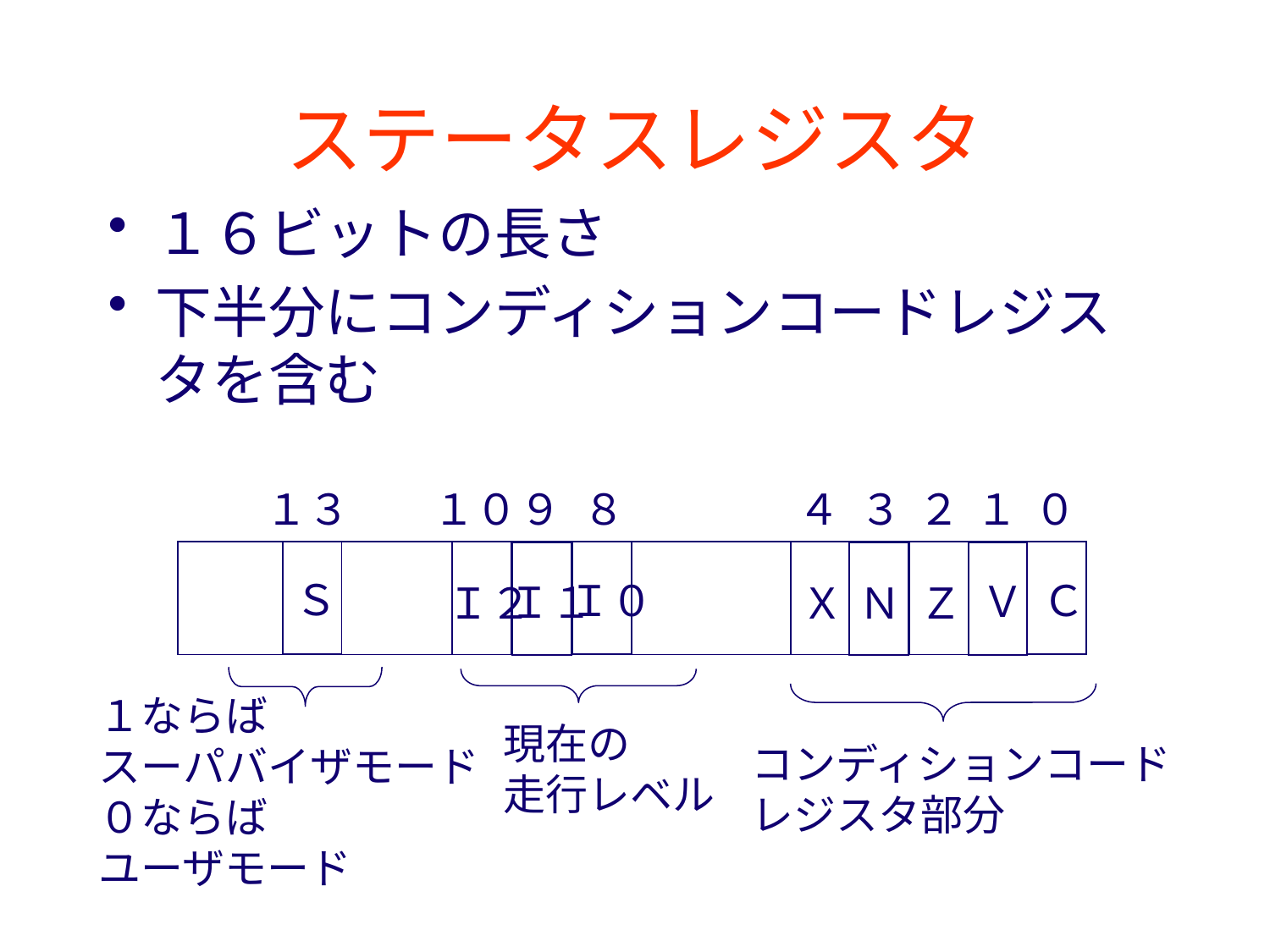

# ステータスレジスタ
１６ビットの長さ
下半分にコンディションコードレジスタを含む
１３
１０
９
８
４
３
２
１
０

Ｓ
Ｃ
Ｉ０
Ｖ
Ｉ１
Ｎ
Ｚ
Ｉ２
Ｘ

１ならば
スーパバイザモード
０ならば
ユーザモード
現在の
走行レベル
コンディションコード
レジスタ部分